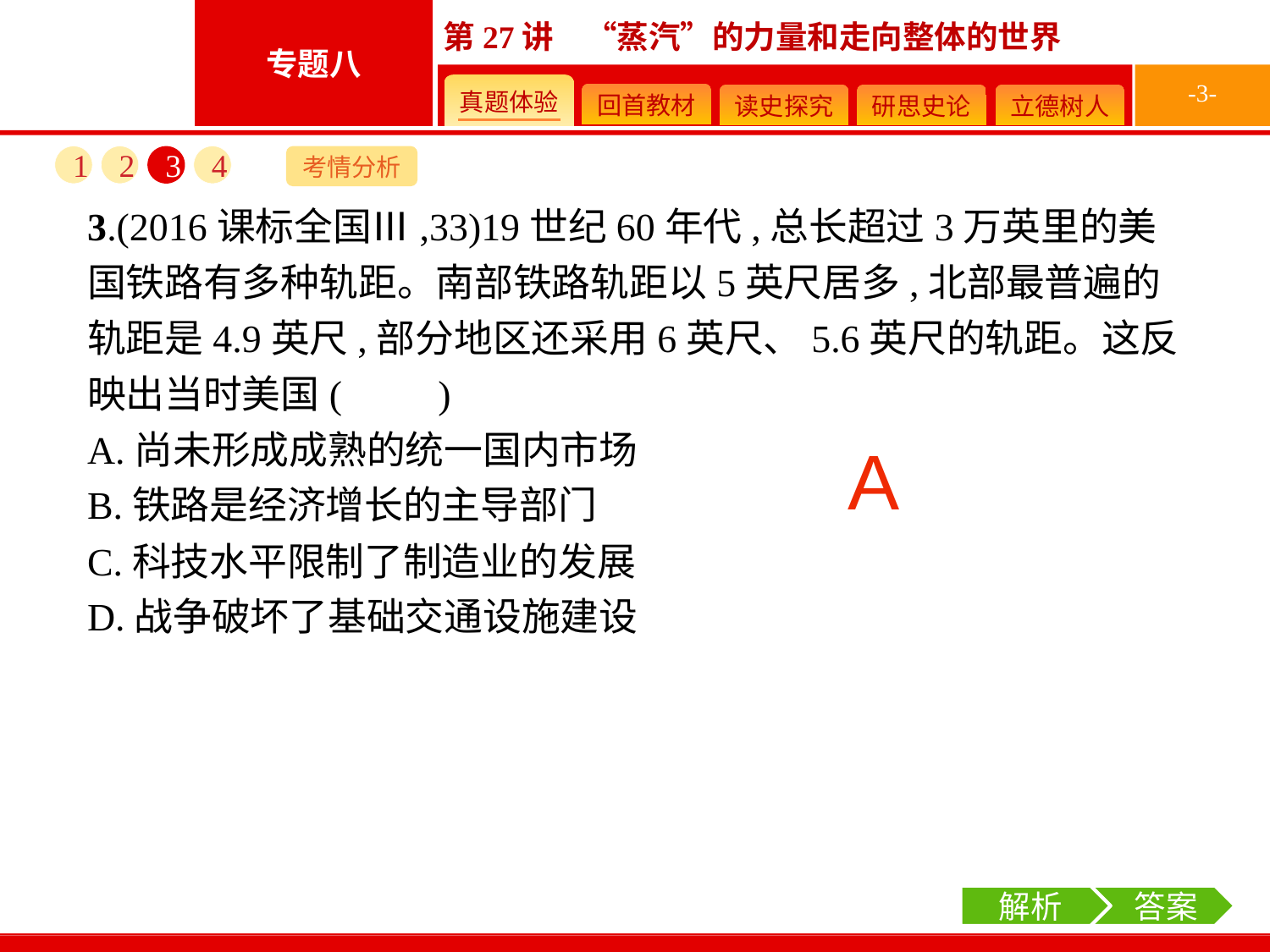

-3-
1
2
3
4
考情分析
3.(2016课标全国Ⅲ,33)19世纪60年代,总长超过3万英里的美国铁路有多种轨距。南部铁路轨距以5英尺居多,北部最普遍的轨距是4.9英尺,部分地区还采用6英尺、5.6英尺的轨距。这反映出当时美国(　　)
A.尚未形成成熟的统一国内市场
B.铁路是经济增长的主导部门
C.科技水平限制了制造业的发展
D.战争破坏了基础交通设施建设
A
解析
  答案